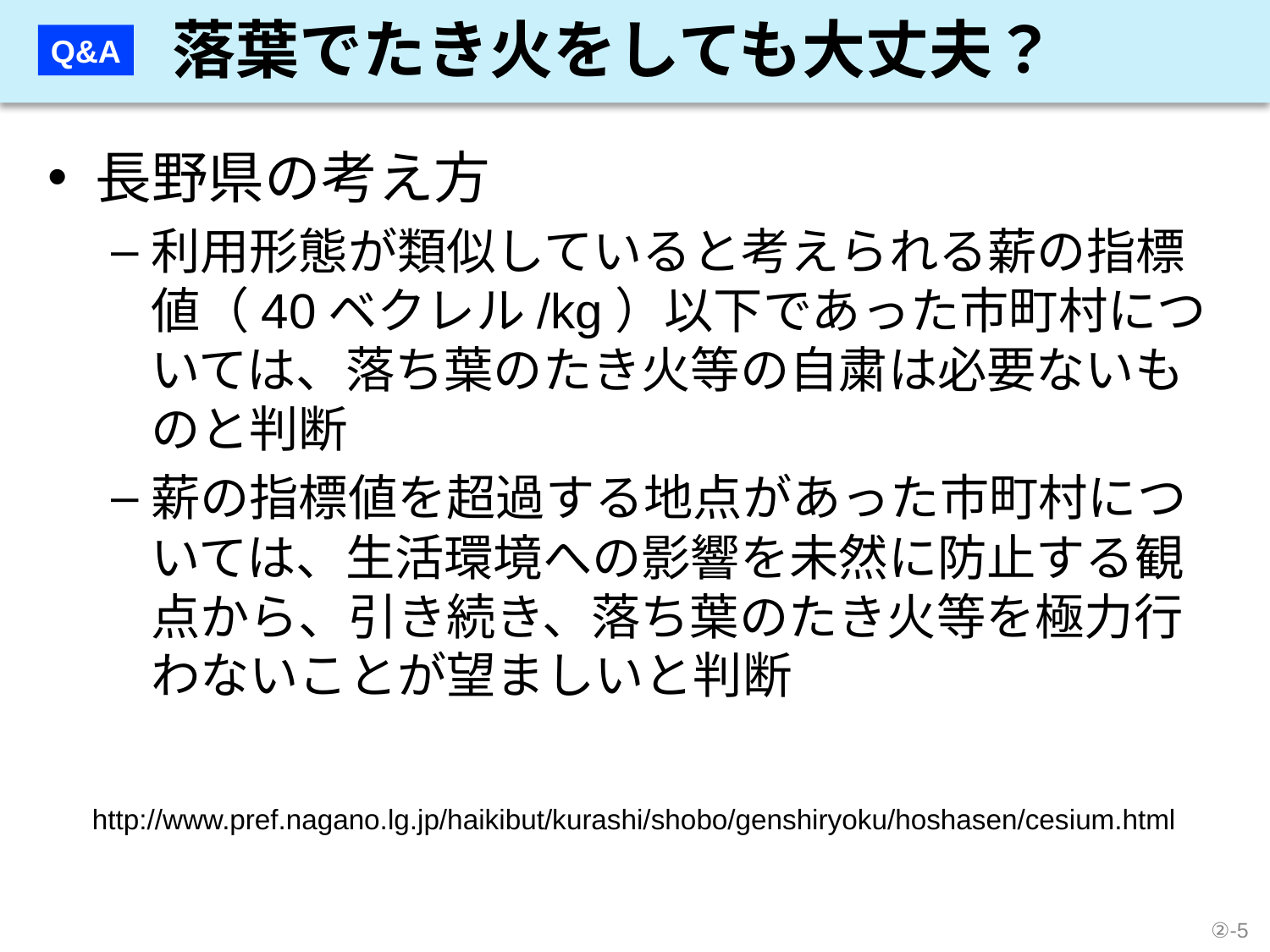

落葉でたき火をしても大丈夫？
Q&A
長野県の考え方
利用形態が類似していると考えられる薪の指標値（40ベクレル/kg）以下であった市町村については、落ち葉のたき火等の自粛は必要ないものと判断
薪の指標値を超過する地点があった市町村については、生活環境への影響を未然に防止する観点から、引き続き、落ち葉のたき火等を極力行わないことが望ましいと判断
http://www.pref.nagano.lg.jp/haikibut/kurashi/shobo/genshiryoku/hoshasen/cesium.html
②-5